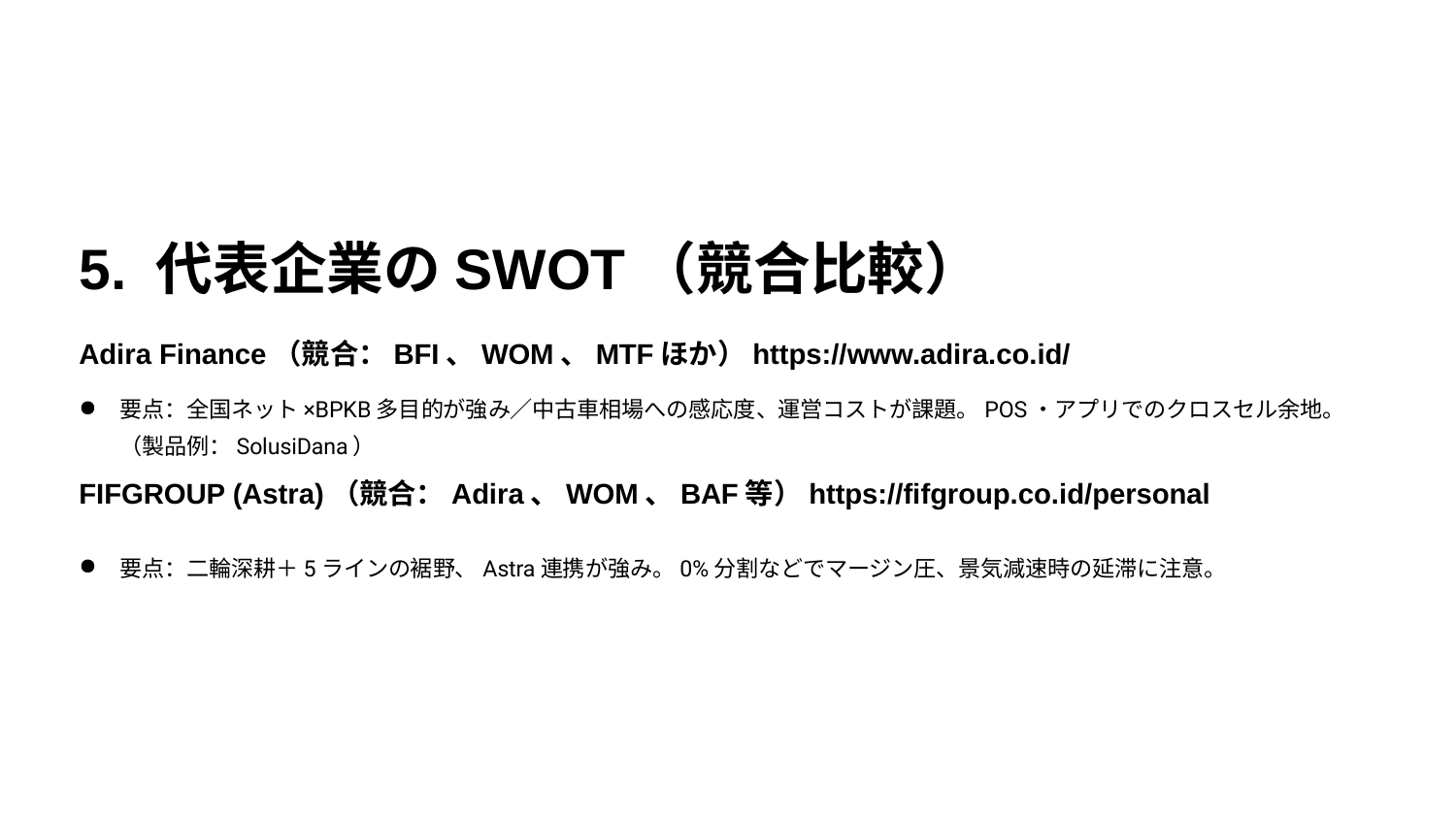

5. 代表企業のSWOT（競合比較）
Adira Finance（競合：BFI、WOM、MTFほか）https://www.adira.co.id/
要点：全国ネット×BPKB多目的が強み／中古車相場への感応度、運営コストが課題。POS・アプリでのクロスセル余地。（製品例：SolusiDana）
FIFGROUP (Astra)（競合：Adira、WOM、BAF等）https://fifgroup.co.id/personal
要点：二輪深耕＋5ラインの裾野、Astra連携が強み。0%分割などでマージン圧、景気減速時の延滞に注意。